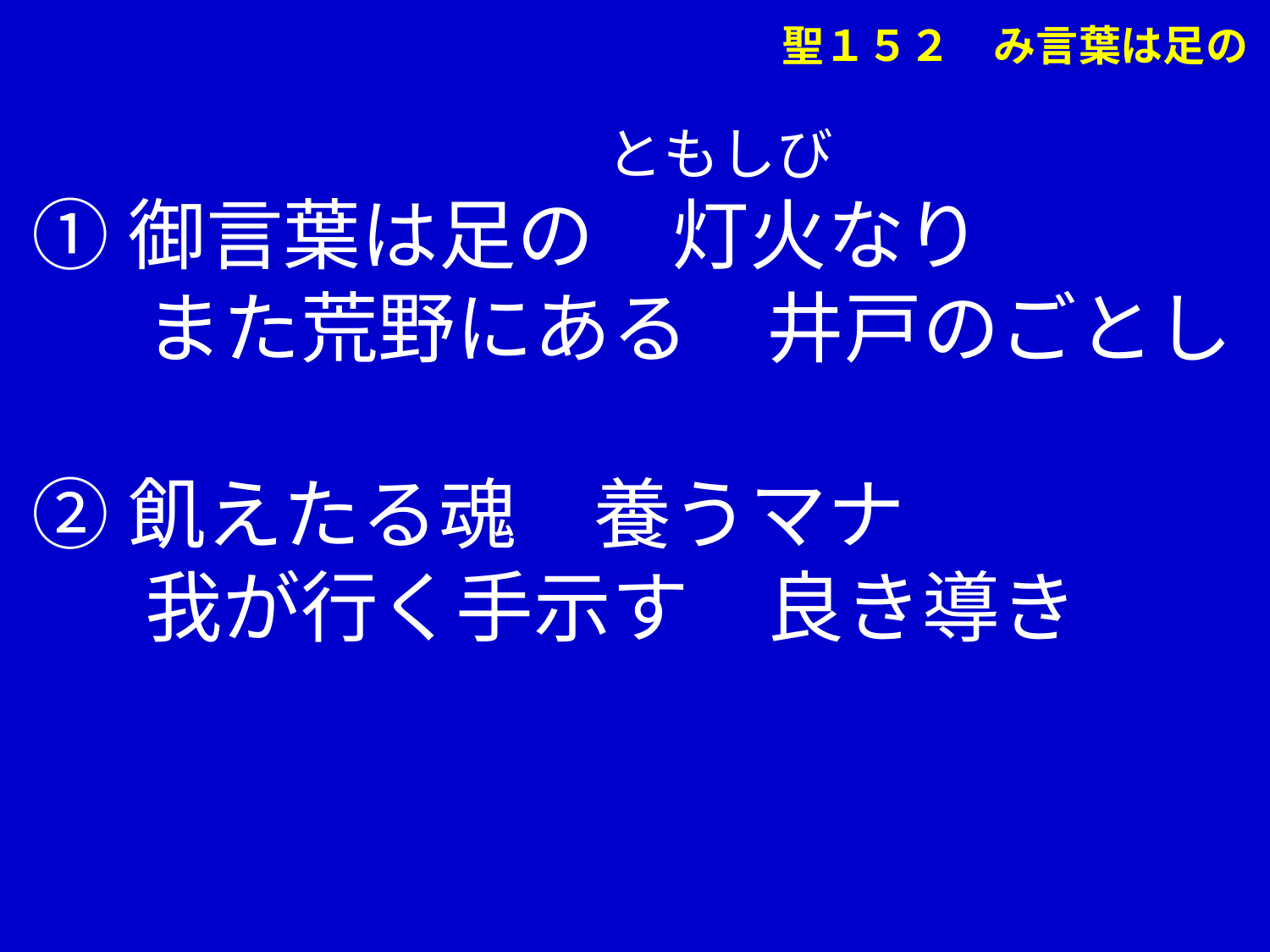

聖１５２　み言葉は足の
                 　　　　　     ともしび
①御言葉は足の　灯火なり
 　また荒野にある　井戸のごとし

②飢えたる魂　養うマナ
 　我が行く手示す　良き導き